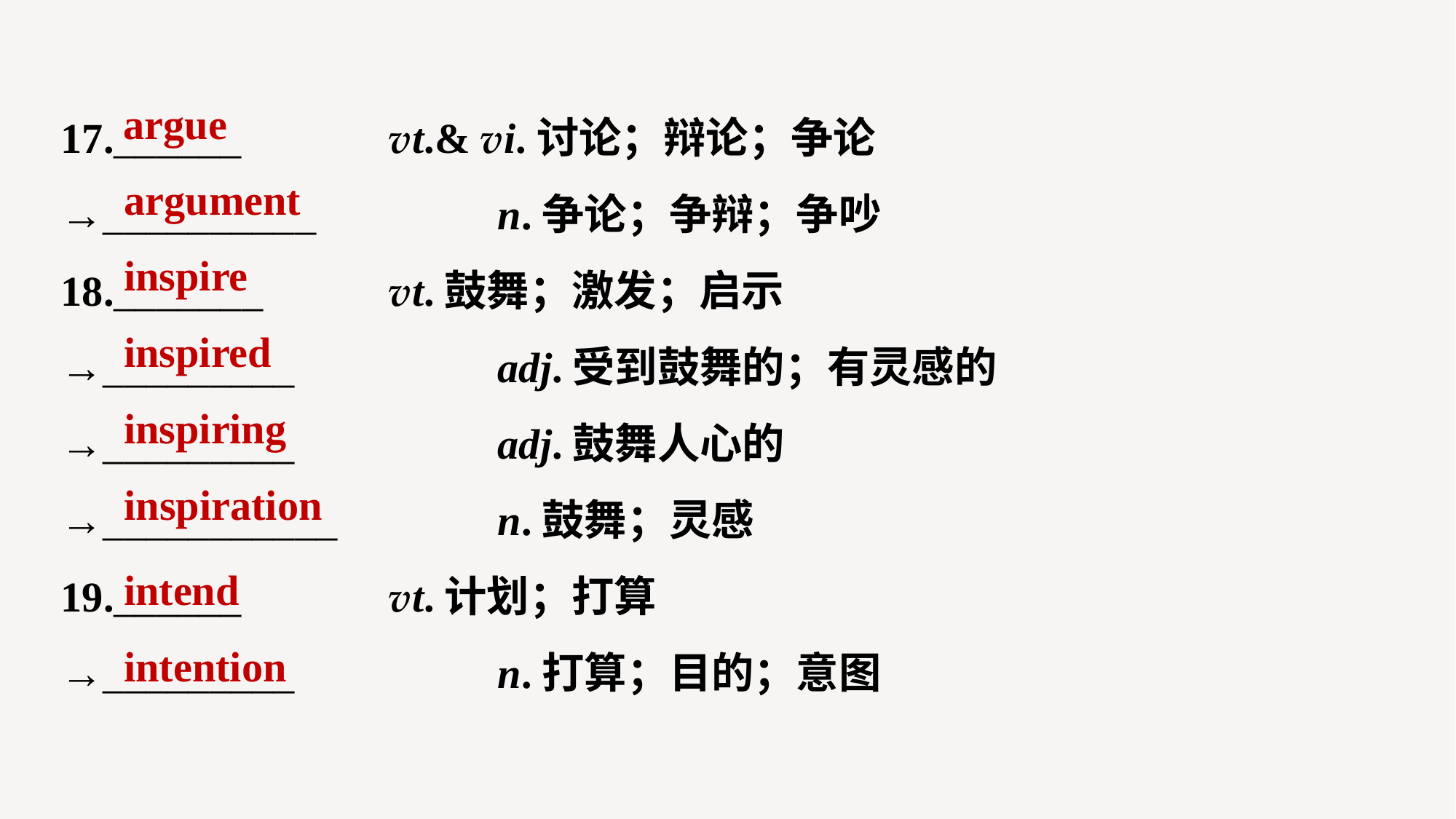

17.______ 		vt.& vi.讨论；辩论；争论
→__________ 		n.争论；争辩；争吵
18._______ 		vt.鼓舞；激发；启示
→_________ 		adj.受到鼓舞的；有灵感的
→_________ 		adj.鼓舞人心的
→___________ 		n.鼓舞；灵感
19.______		vt.计划；打算
→_________ 		n.打算；目的；意图
argue
argument
inspire
inspired
inspiring
inspiration
intend
intention